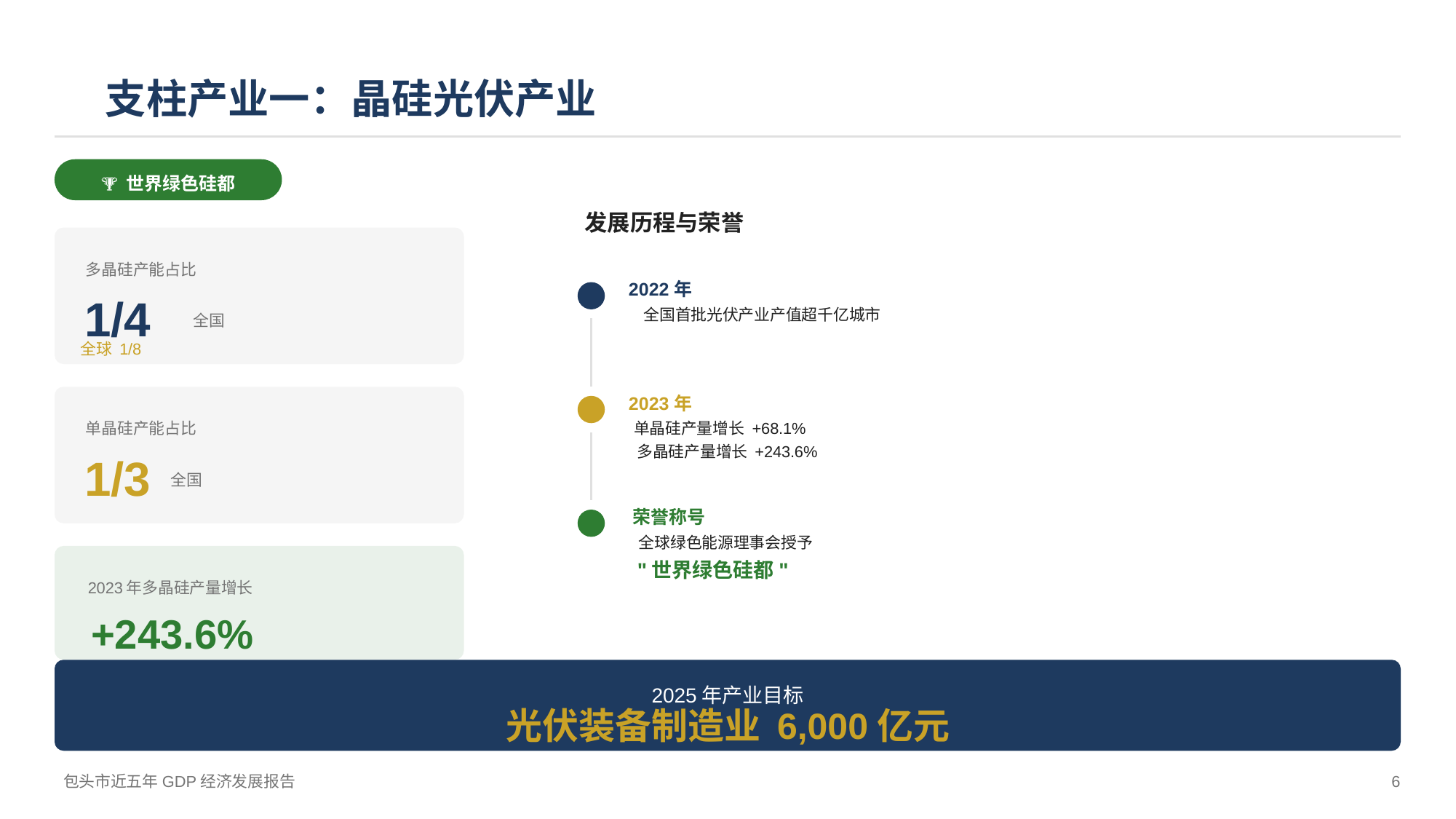

支柱产业一：晶硅光伏产业

🏆 世界绿色硅都
发展历程与荣誉
2022年

全国首批光伏产业产值超千亿城市

2023年

单晶硅产量增长 +68.1%

多晶硅产量增长 +243.6%
荣誉称号

全球绿色能源理事会授予
"世界绿色硅都"

多晶硅产能占比
1/4
全国
全球 1/8

单晶硅产能占比
1/3
全国

2023年多晶硅产量增长
+243.6%

2025年产业目标
光伏装备制造业 6,000亿元
包头市近五年GDP经济发展报告
6